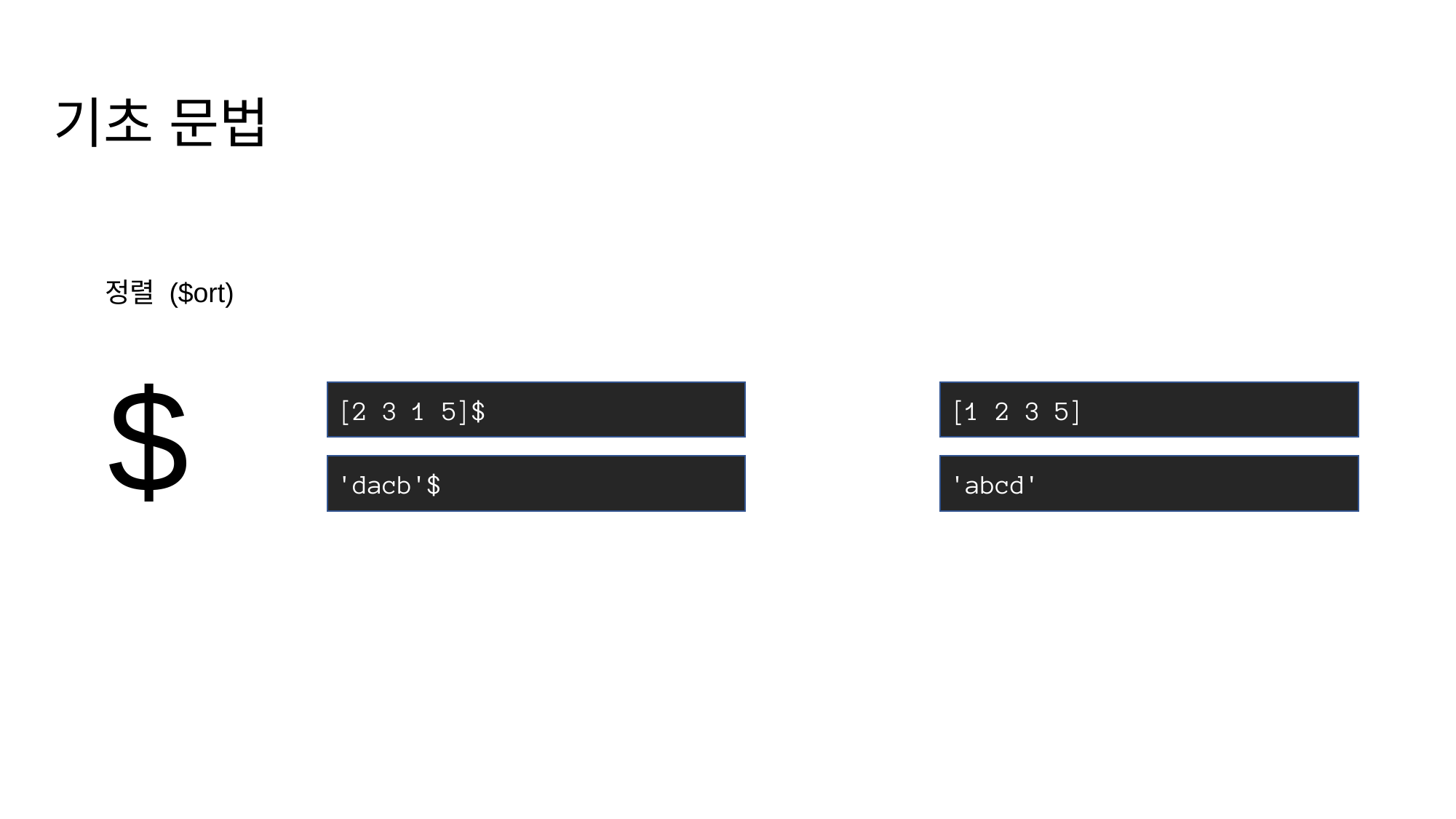

기초 문법
$
정렬 ($ort)
[2 3 1 5]$
[1 2 3 5]
'dacb'$
'abcd'